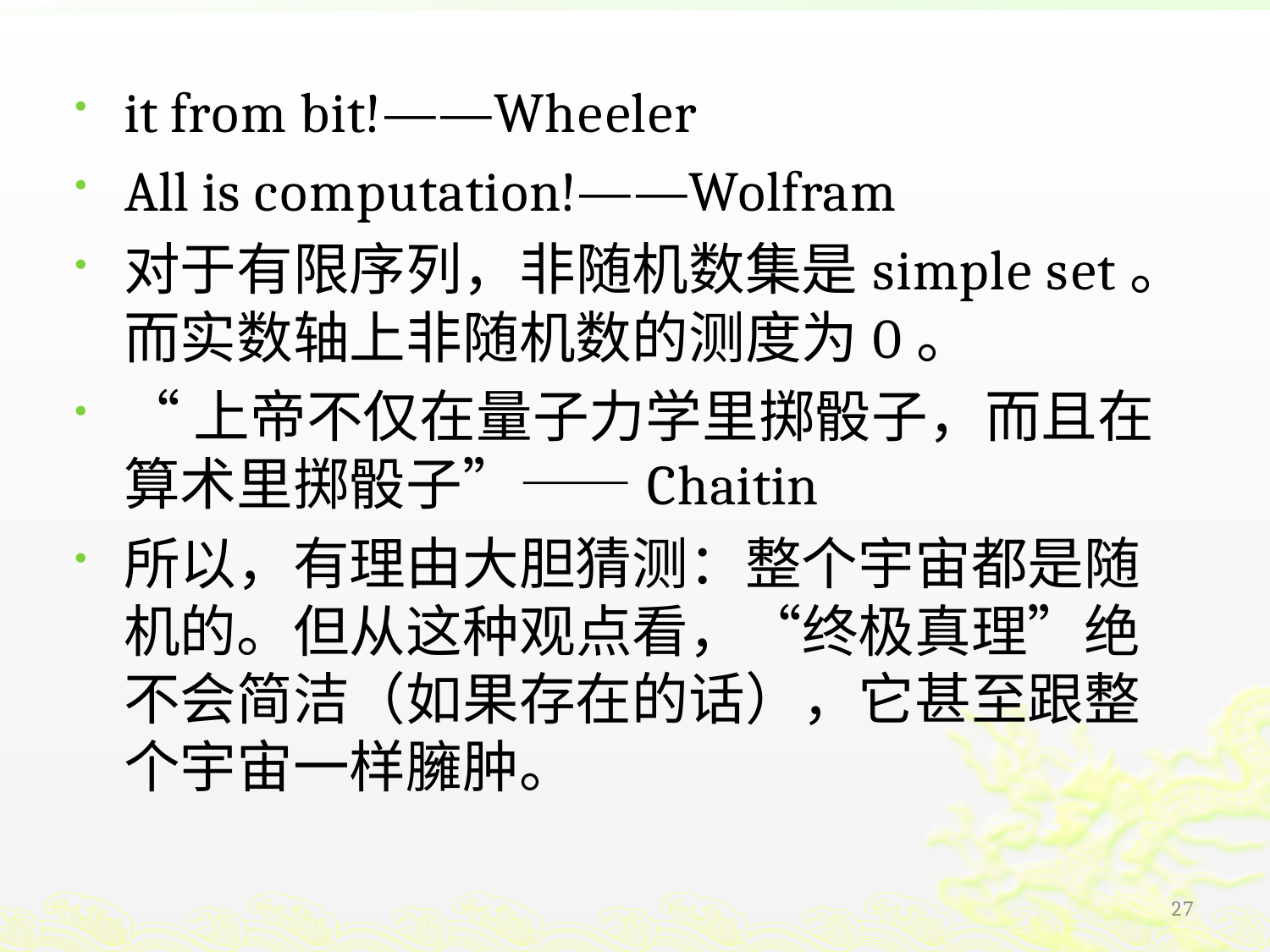

it from bit!——Wheeler
All is computation!——Wolfram
对于有限序列，非随机数集是simple set。而实数轴上非随机数的测度为0。
“上帝不仅在量子力学里掷骰子，而且在算术里掷骰子”——Chaitin
所以，有理由大胆猜测：整个宇宙都是随机的。但从这种观点看，“终极真理”绝不会简洁（如果存在的话），它甚至跟整个宇宙一样臃肿。
27